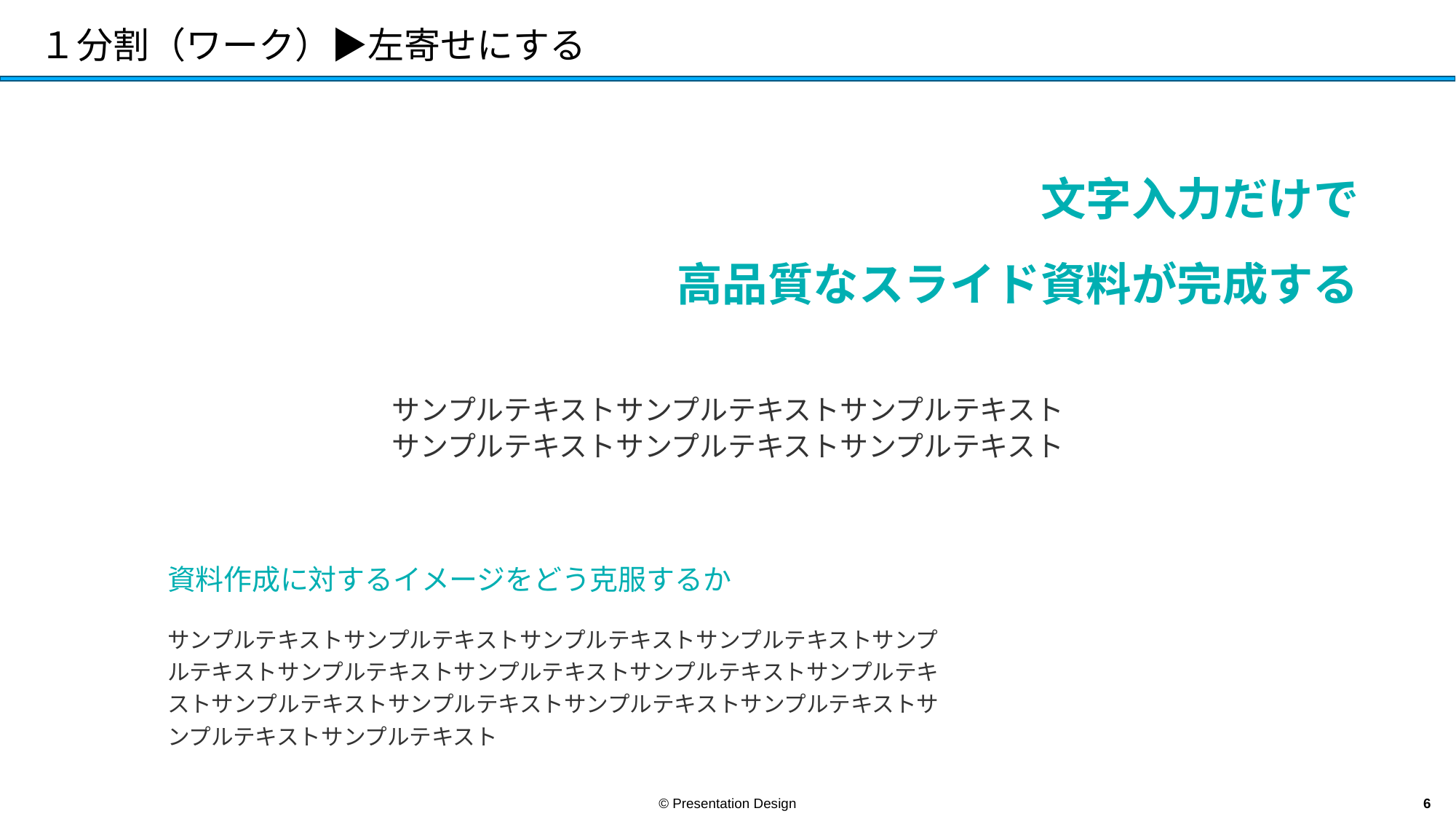

# １分割（ワーク）▶左寄せにする
文字入力だけで
高品質なスライド資料が完成する
サンプルテキストサンプルテキストサンプルテキスト
サンプルテキストサンプルテキストサンプルテキスト
資料作成に対するイメージをどう克服するか
サンプルテキストサンプルテキストサンプルテキストサンプルテキストサンプルテキストサンプルテキストサンプルテキストサンプルテキストサンプルテキストサンプルテキストサンプルテキストサンプルテキストサンプルテキストサンプルテキストサンプルテキスト
© Presentation Design
6